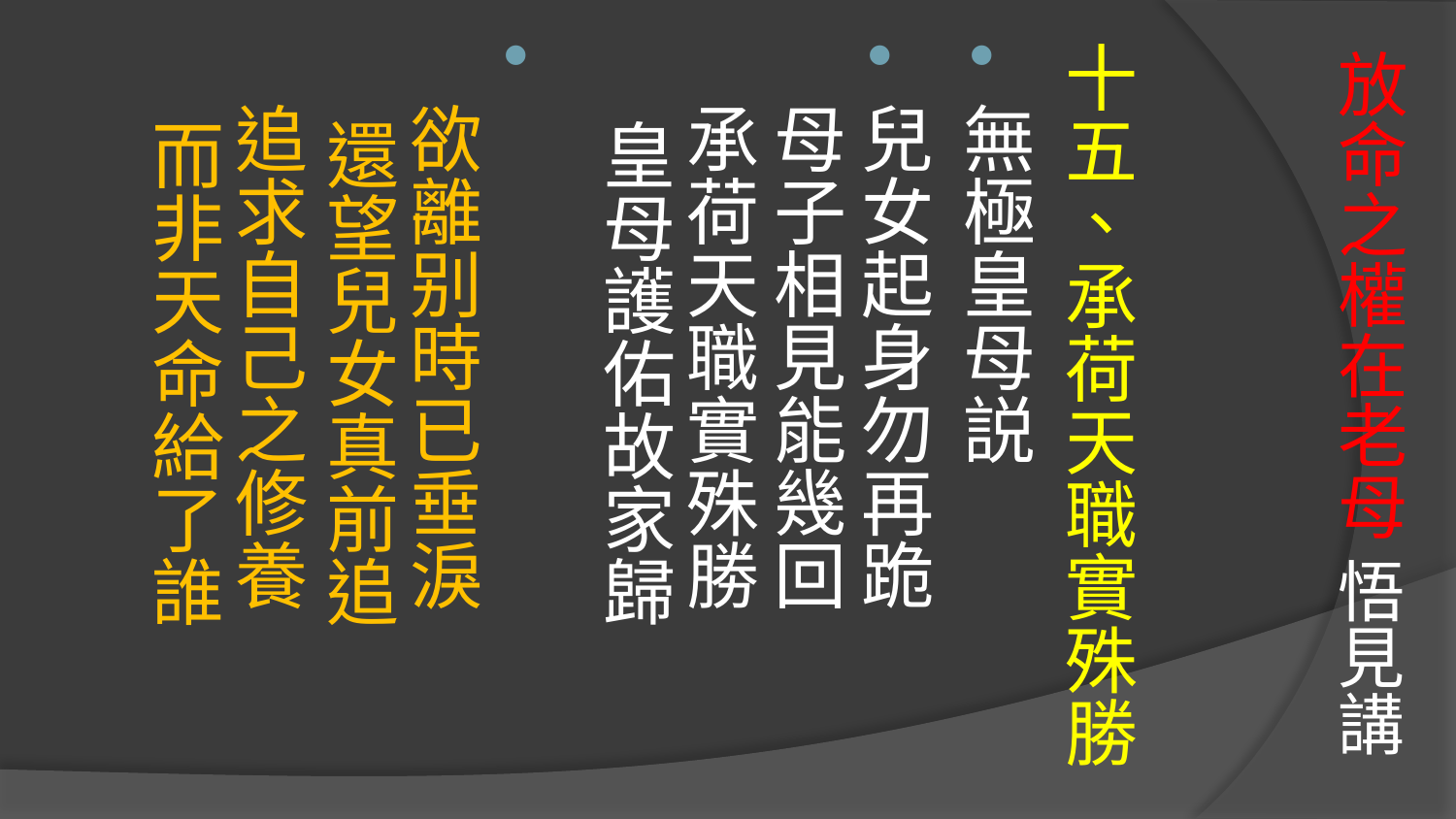

# 放命之權在老母 悟見講
十五、承荷天職實殊勝
無極皇母説
兒女起身勿再跪          母子相見能幾回
承荷天職實殊勝            皇母護佑故家歸
欲離别時已垂淚            還望兒女真前追
追求自己之修養            而非天命給了誰